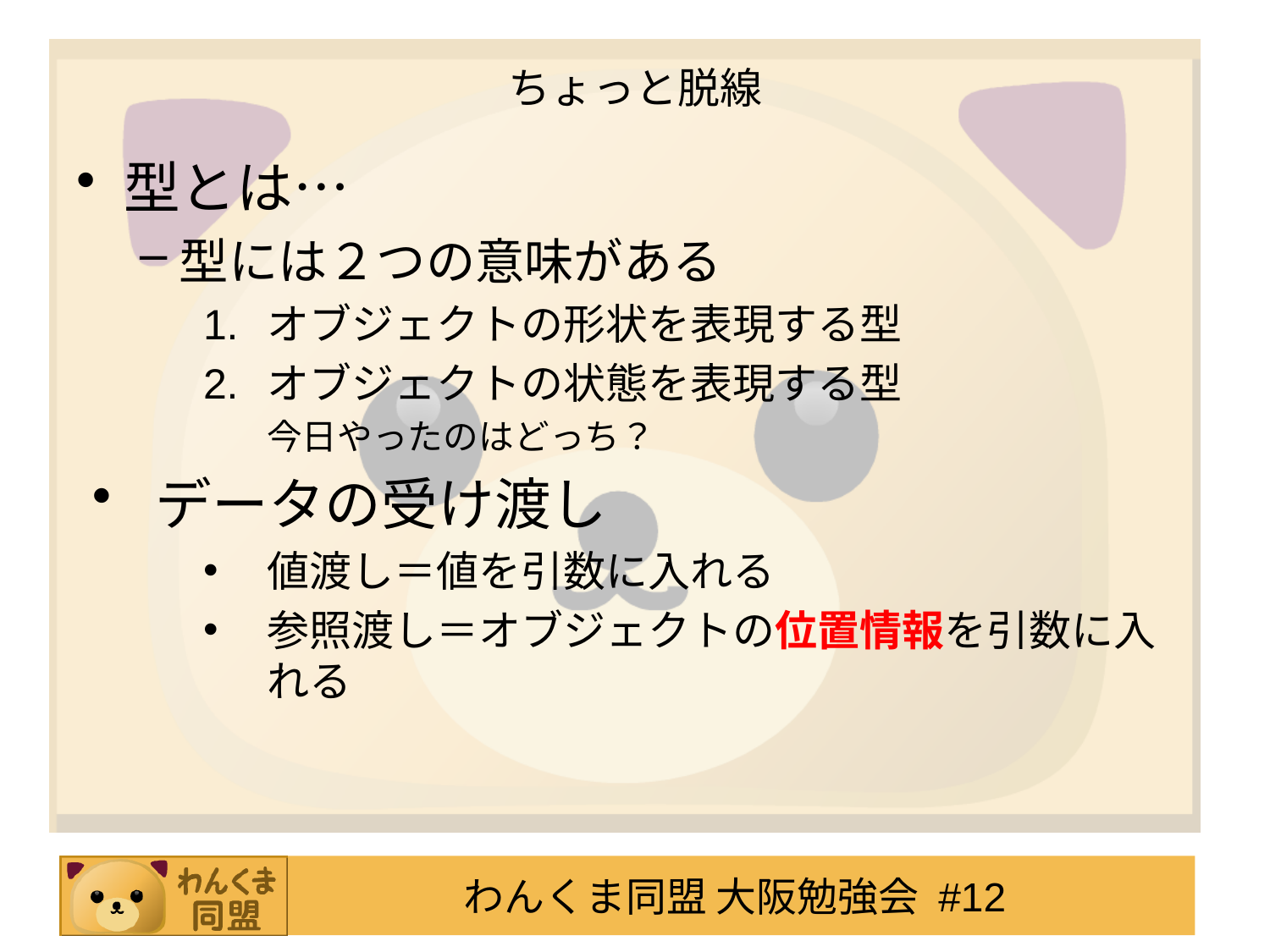

# ちょっと脱線
型とは…
型には２つの意味がある
オブジェクトの形状を表現する型
オブジェクトの状態を表現する型
今日やったのはどっち？
データの受け渡し
値渡し＝値を引数に入れる
参照渡し＝オブジェクトの位置情報を引数に入れる